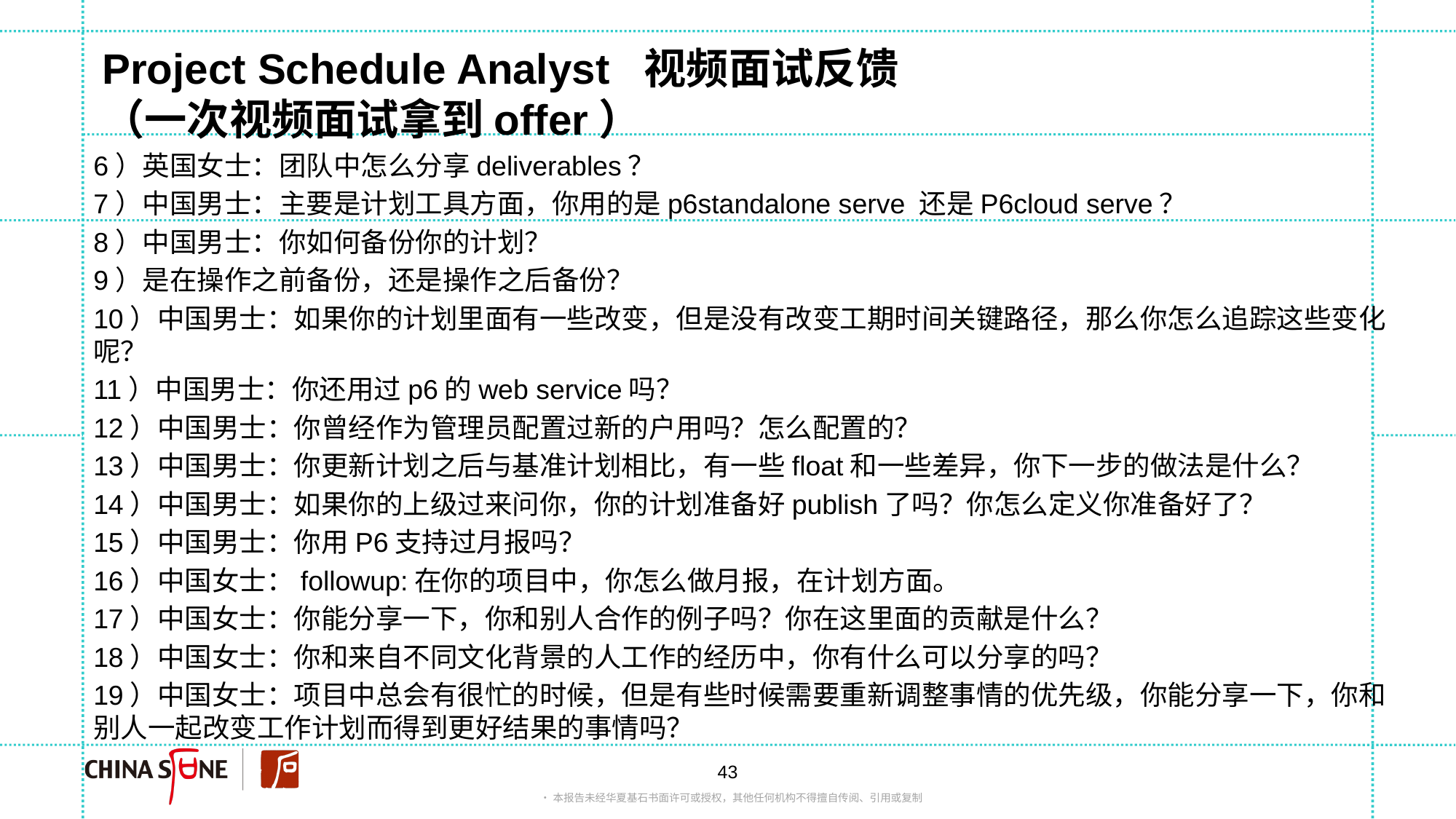

# Project Schedule Analyst  视频面试反馈 （一次视频面试拿到offer）
6）英国女士：团队中怎么分享deliverables？
7）中国男士：主要是计划工具方面，你用的是p6standalone serve 还是P6cloud serve？
8）中国男士：你如何备份你的计划？
9）是在操作之前备份，还是操作之后备份？
10）中国男士：如果你的计划里面有一些改变，但是没有改变工期时间关键路径，那么你怎么追踪这些变化呢？
11）中国男士：你还用过p6的web service吗？
12）中国男士：你曾经作为管理员配置过新的户用吗？怎么配置的？
13）中国男士：你更新计划之后与基准计划相比，有一些float和一些差异，你下一步的做法是什么？
14）中国男士：如果你的上级过来问你，你的计划准备好publish了吗？你怎么定义你准备好了？
15）中国男士：你用P6支持过月报吗？
16）中国女士：followup:在你的项目中，你怎么做月报，在计划方面。
17）中国女士：你能分享一下，你和别人合作的例子吗？你在这里面的贡献是什么？
18）中国女士：你和来自不同文化背景的人工作的经历中，你有什么可以分享的吗？
19）中国女士：项目中总会有很忙的时候，但是有些时候需要重新调整事情的优先级，你能分享一下，你和别人一起改变工作计划而得到更好结果的事情吗？